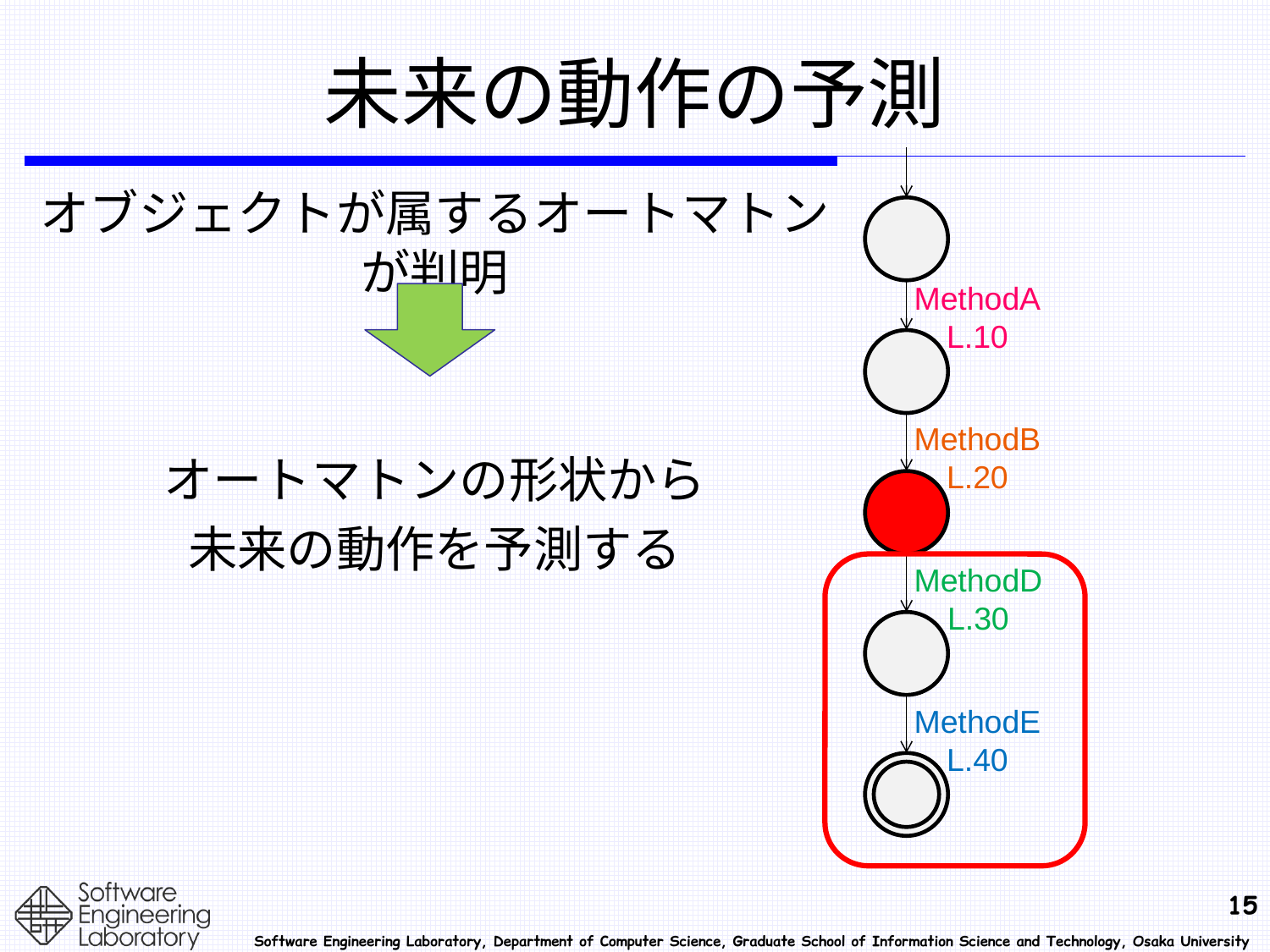

# 未来の動作の予測

MethodA
L.10

MethodB
L.20

MethodD
L.30

MethodE
L.40

オブジェクトが属するオートマトンが判明

オートマトンの形状から
未来の動作を予測する